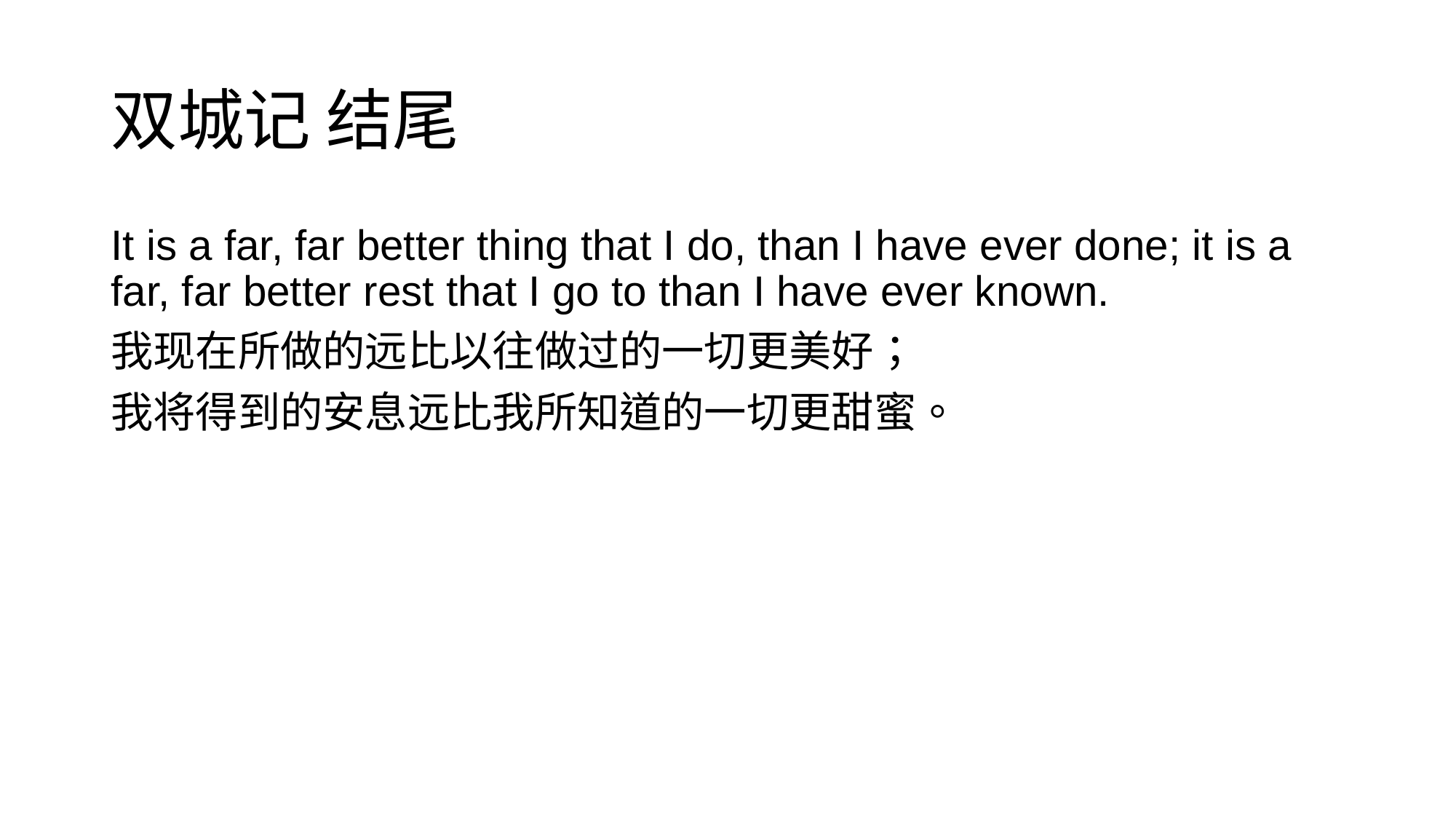

# 双城记 结尾
It is a far, far better thing that I do, than I have ever done; it is a far, far better rest that I go to than I have ever known.
我现在所做的远比以往做过的一切更美好；
我将得到的安息远比我所知道的一切更甜蜜。